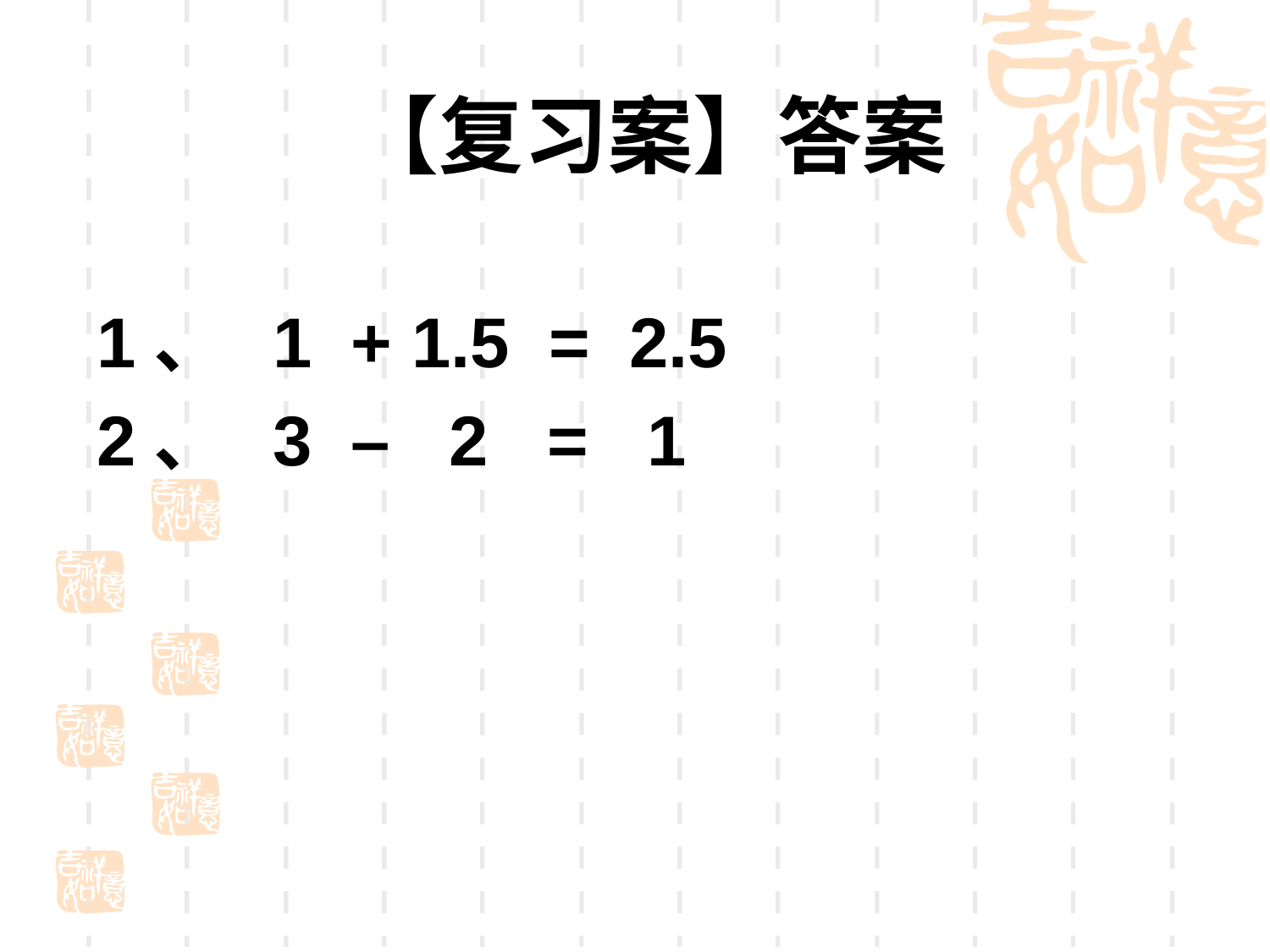

【复习案】答案

1、  1  + 1.5  =  2.5
2、  3  –   2   =   1